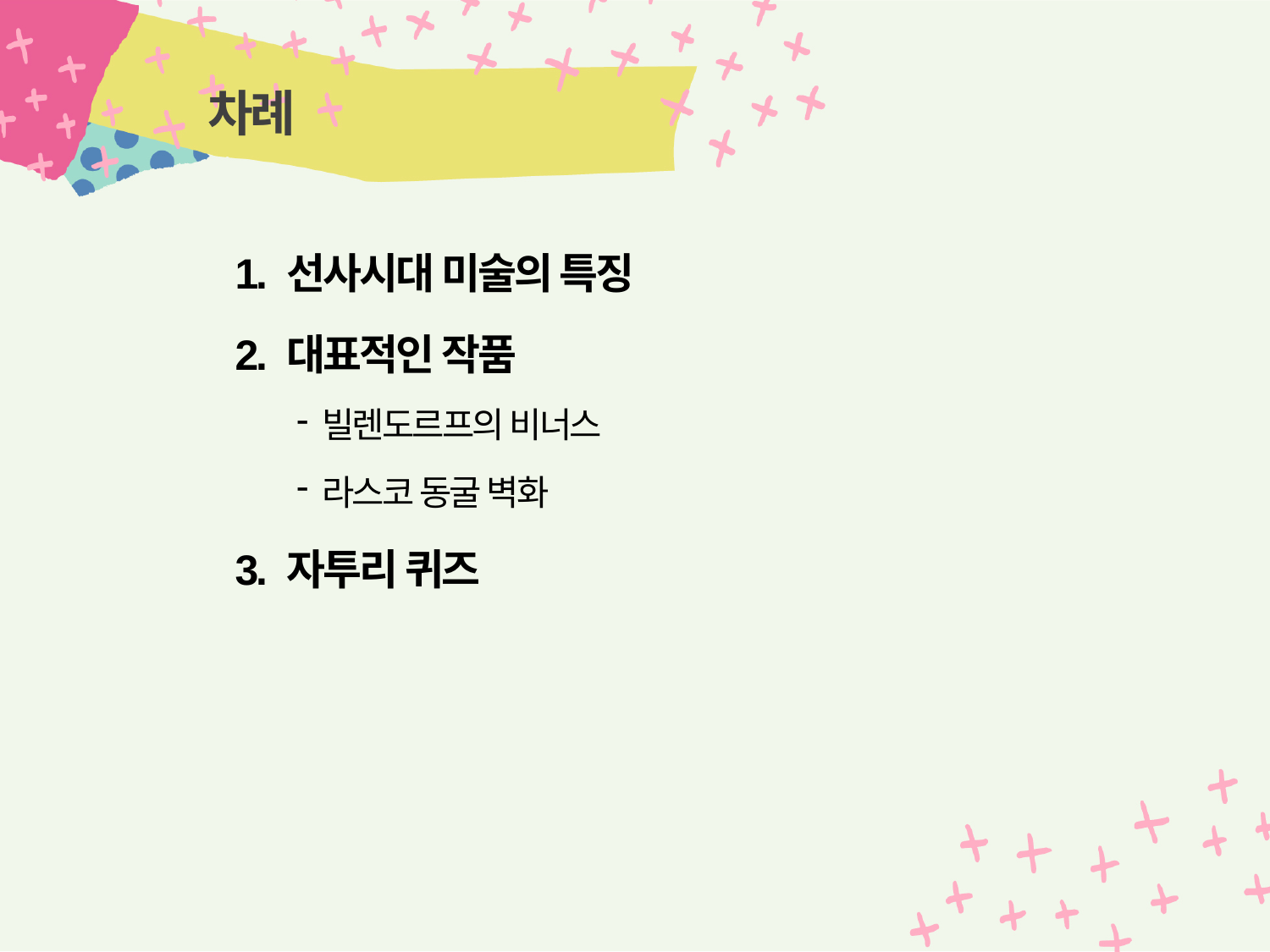

# 차례
1. 선사시대 미술의 특징
2. 대표적인 작품
빌렌도르프의 비너스
라스코 동굴 벽화
3. 자투리 퀴즈